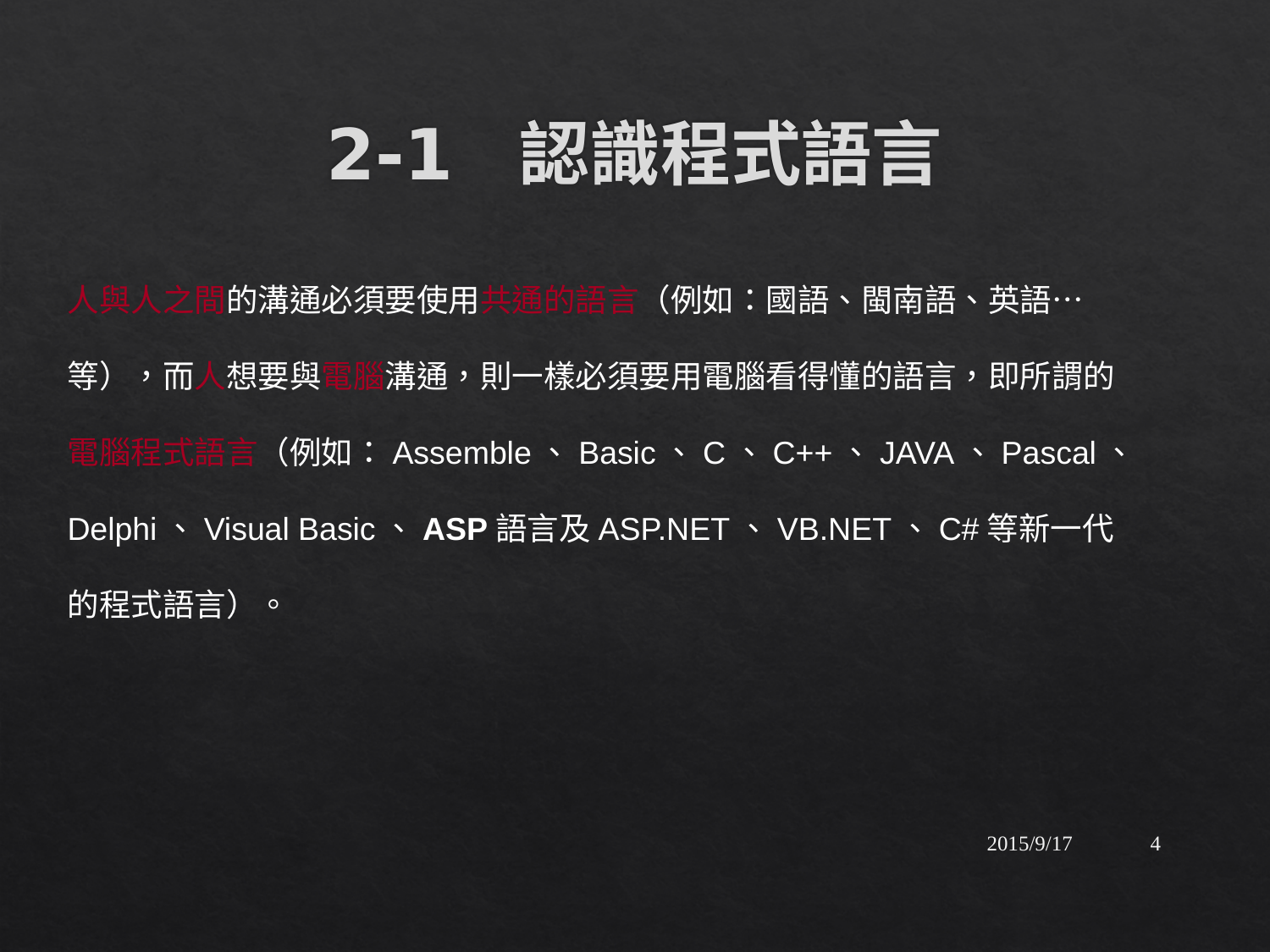

# 2-1  認識程式語言
人與人之間的溝通必須要使用共通的語言（例如：國語、閩南語、英語…等），而人想要與電腦溝通，則一樣必須要用電腦看得懂的語言，即所謂的電腦程式語言（例如：Assemble、Basic、C、C++、JAVA、Pascal、Delphi、Visual Basic、ASP語言及ASP.NET、VB.NET、C#等新一代的程式語言）。
2015/9/17
4